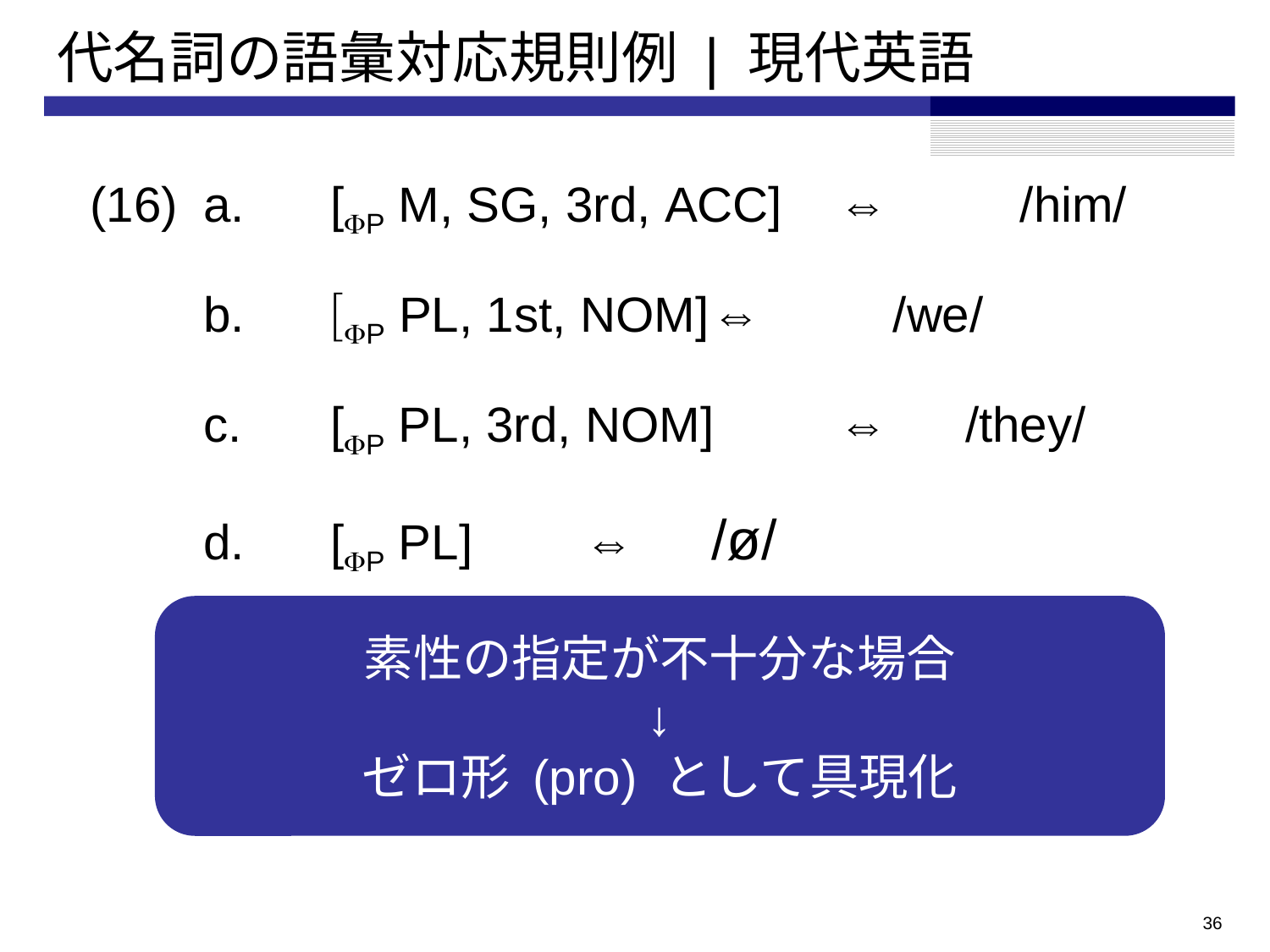

# 代名詞の語彙対応規則例 | 現代英語
 (16)	a.	[ΦP m, sg, 3rd, acc]	⇔	    /him/
 	b.	[ΦP pl, 1st, nom]	⇔	    /we/
	c.	[ΦP pl, 3rd, nom]	⇔	/they/
	d.	[ΦP pl]	⇔	/ø/

素性の指定が不十分な場合
↓
ゼロ形 (pro) として具現化
36